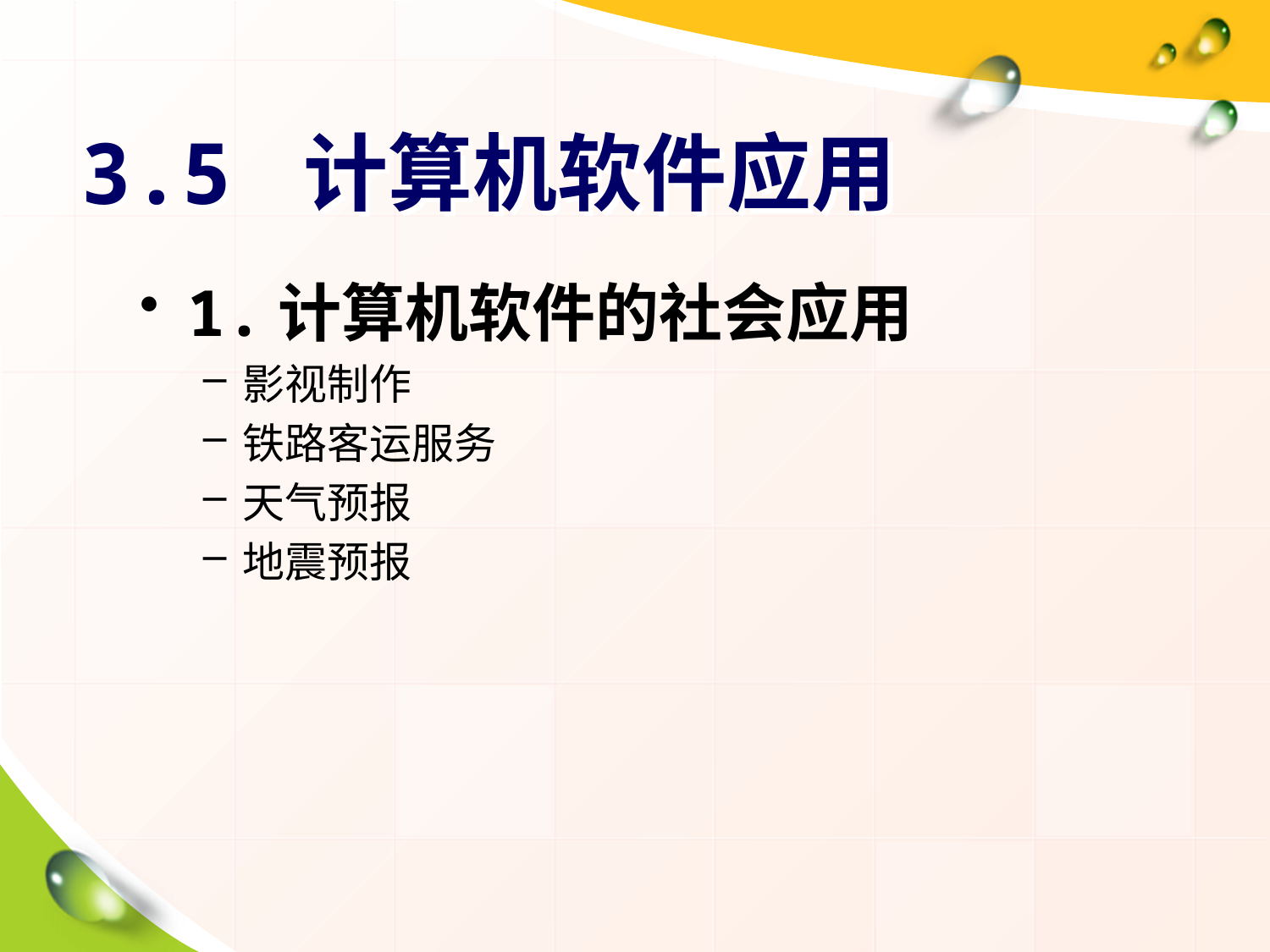

# 3.5 计算机软件应用
1.计算机软件的社会应用
影视制作
铁路客运服务
天气预报
地震预报